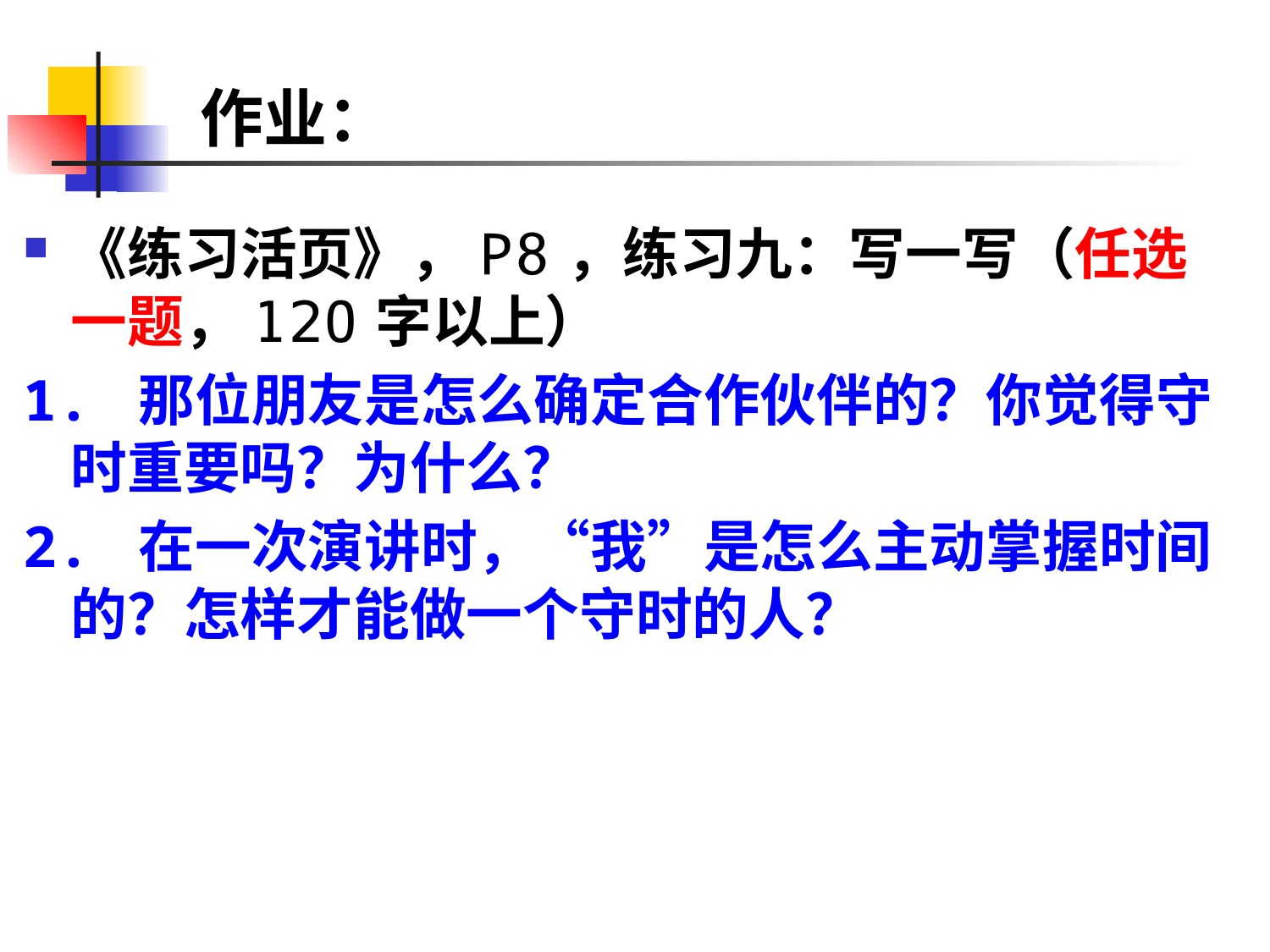

# 作业：
《练习活页》，P8，练习九：写一写（任选一题，120字以上）
1. 那位朋友是怎么确定合作伙伴的？你觉得守时重要吗？为什么？
2. 在一次演讲时，“我”是怎么主动掌握时间的？怎样才能做一个守时的人？